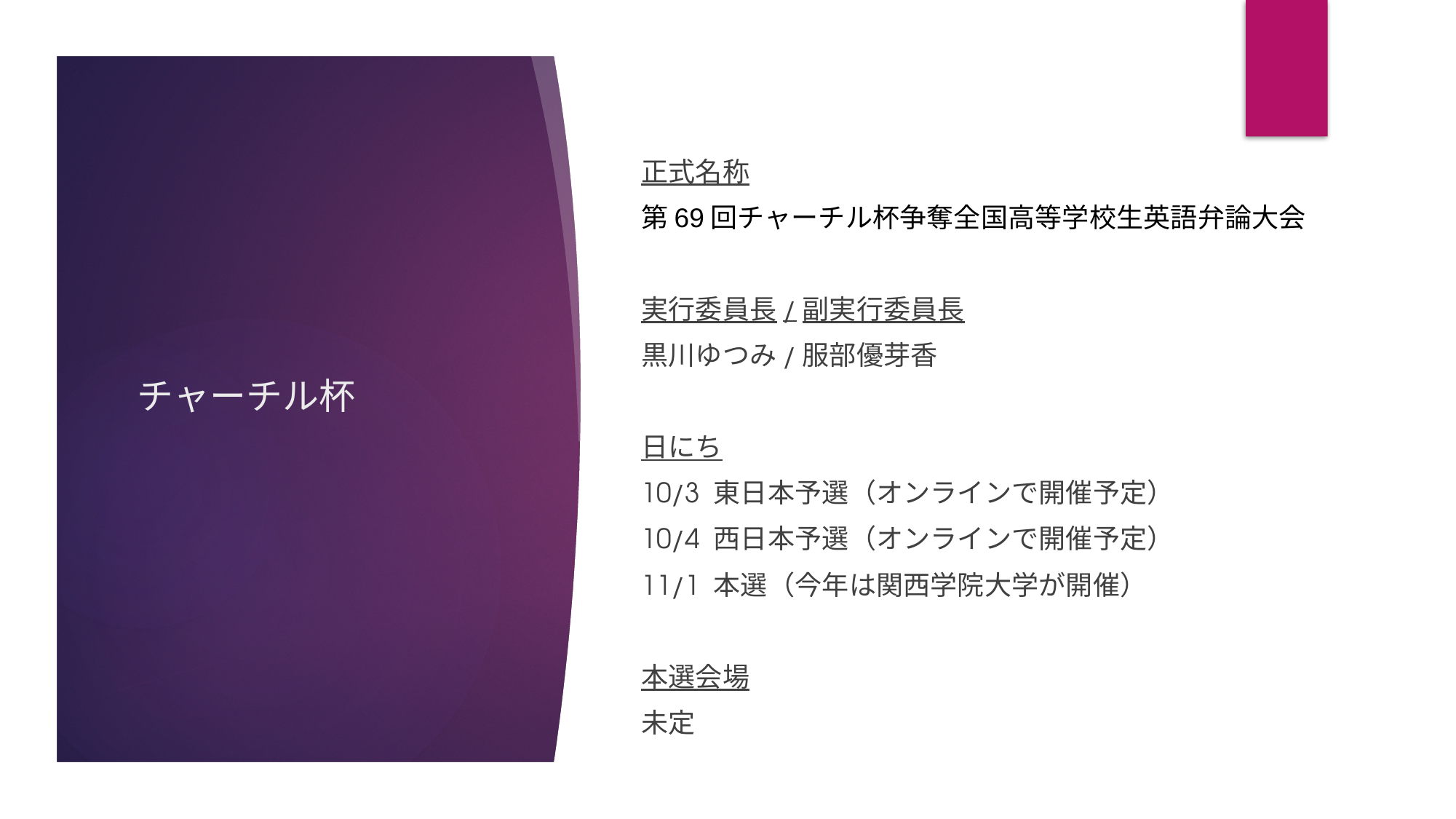

正式名称
第69回チャーチル杯争奪全国高等学校生英語弁論大会

実行委員長/副実行委員長
黒川ゆつみ/服部優芽香

日にち
10/3 東日本予選（オンラインで開催予定）
10/4 西日本予選（オンラインで開催予定）
11/1 本選（今年は関西学院大学が開催）

本選会場
未定

# チャーチル杯